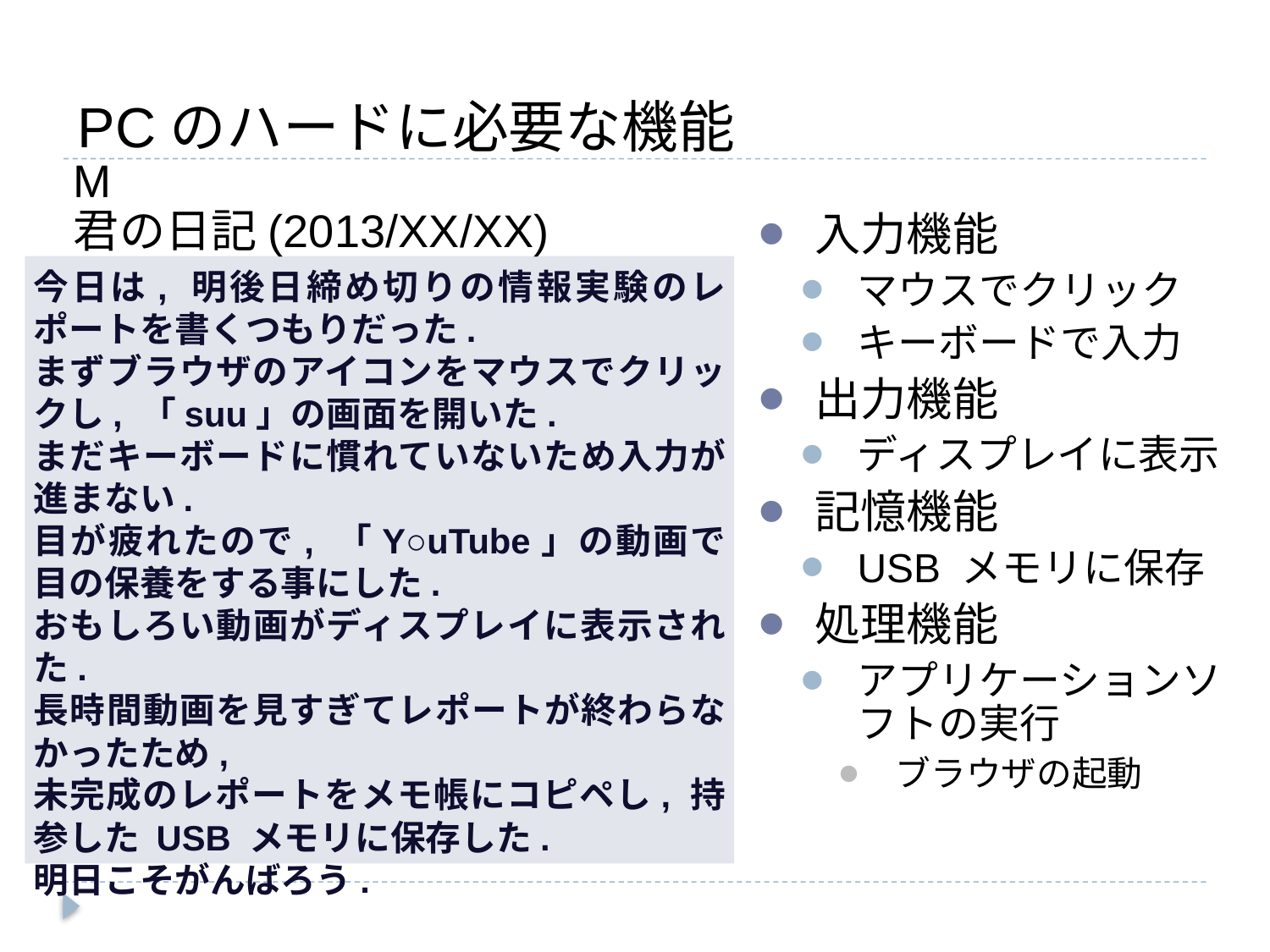

# PCのハードに必要な機能
M 君の日記(2013/XX/XX)
入力機能
マウスでクリック
キーボードで入力
出力機能
ディスプレイに表示
記憶機能
USB メモリに保存
処理機能
アプリケーションソフトの実行
ブラウザの起動
今日は, 明後日締め切りの情報実験のレポートを書くつもりだった.
まずブラウザのアイコンをマウスでクリックし, 「suu」の画面を開いた.
まだキーボードに慣れていないため入力が進まない.
目が疲れたので, 「Y○uTube」の動画で目の保養をする事にした.
おもしろい動画がディスプレイに表示された.
長時間動画を見すぎてレポートが終わらなかったため,
未完成のレポートをメモ帳にコピペし, 持参した USB メモリに保存した.
明日こそがんばろう.